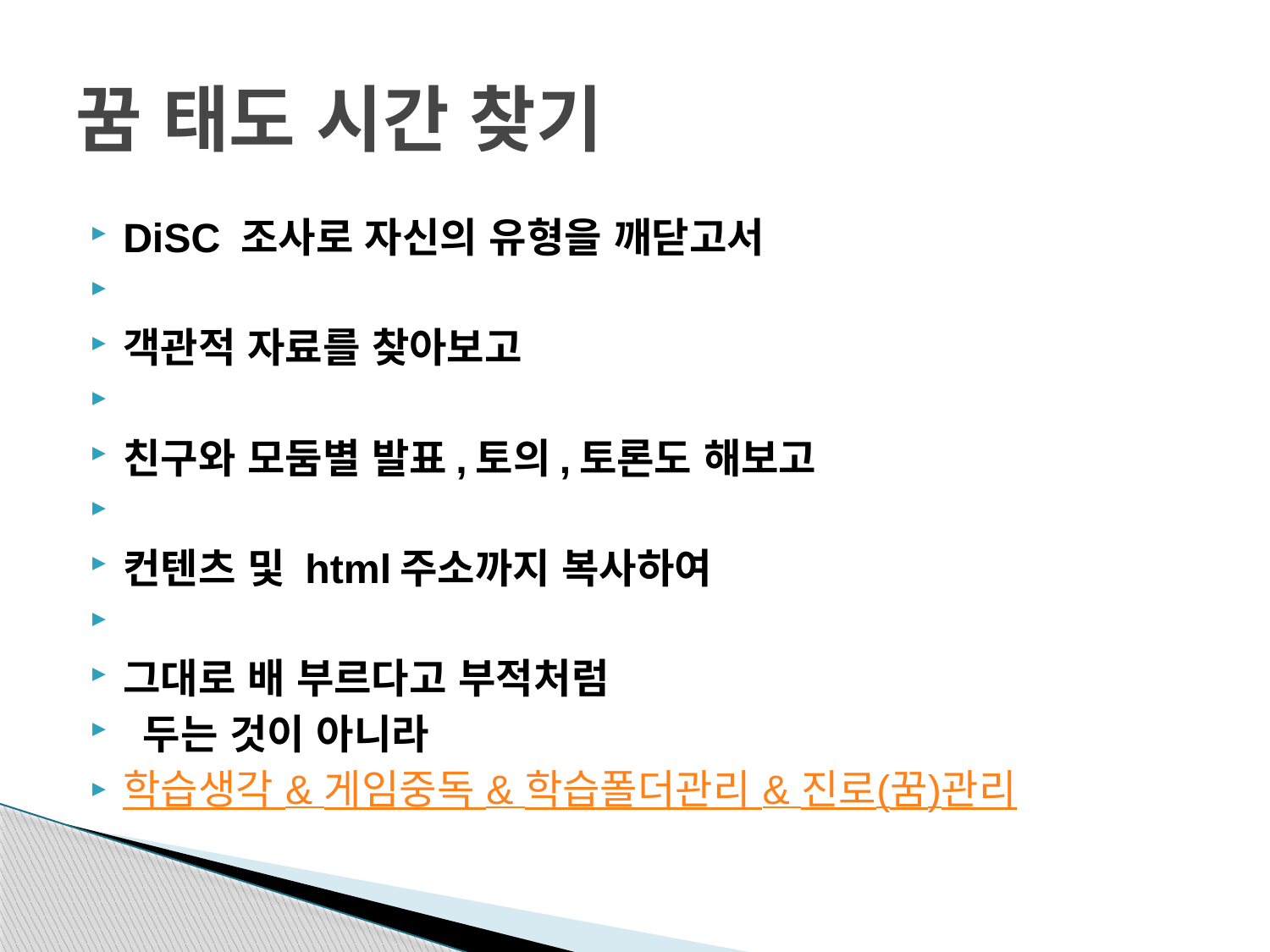

# 꿈 태도 시간 찾기
DiSC 조사로 자신의 유형을 깨닫고서

객관적 자료를 찾아보고

친구와 모둠별 발표,토의,토론도 해보고

컨텐츠 및 html주소까지 복사하여

그대로 배 부르다고 부적처럼
 두는 것이 아니라
학습생각 & 게임중독 & 학습폴더관리 & 진로(꿈)관리